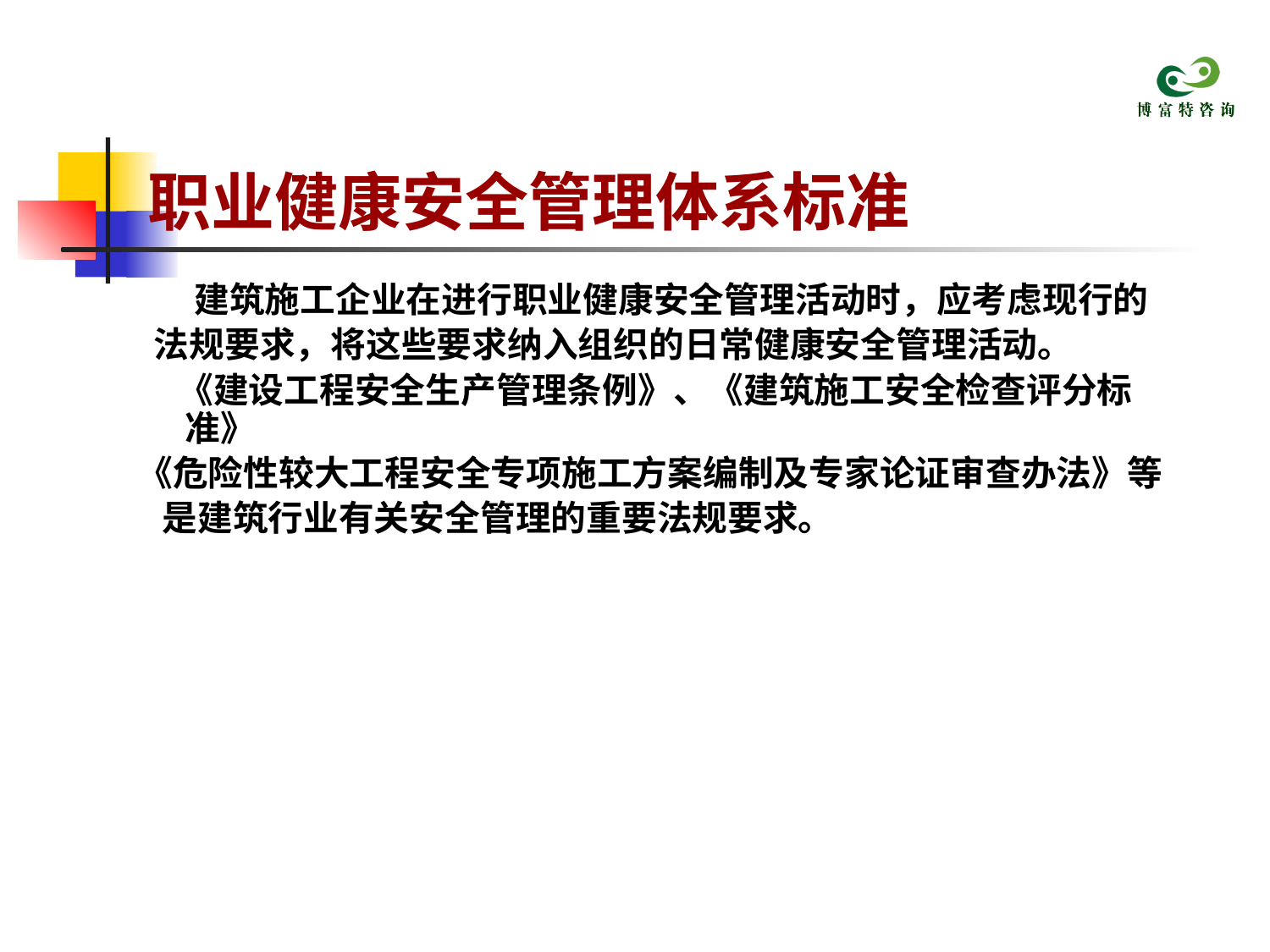

# 职业健康安全管理体系标准
      建筑施工企业在进行职业健康安全管理活动时，应考虑现行的
 法规要求，将这些要求纳入组织的日常健康安全管理活动。
    《建设工程安全生产管理条例》、《建筑施工安全检查评分标准》
《危险性较大工程安全专项施工方案编制及专家论证审查办法》等
  是建筑行业有关安全管理的重要法规要求。

101